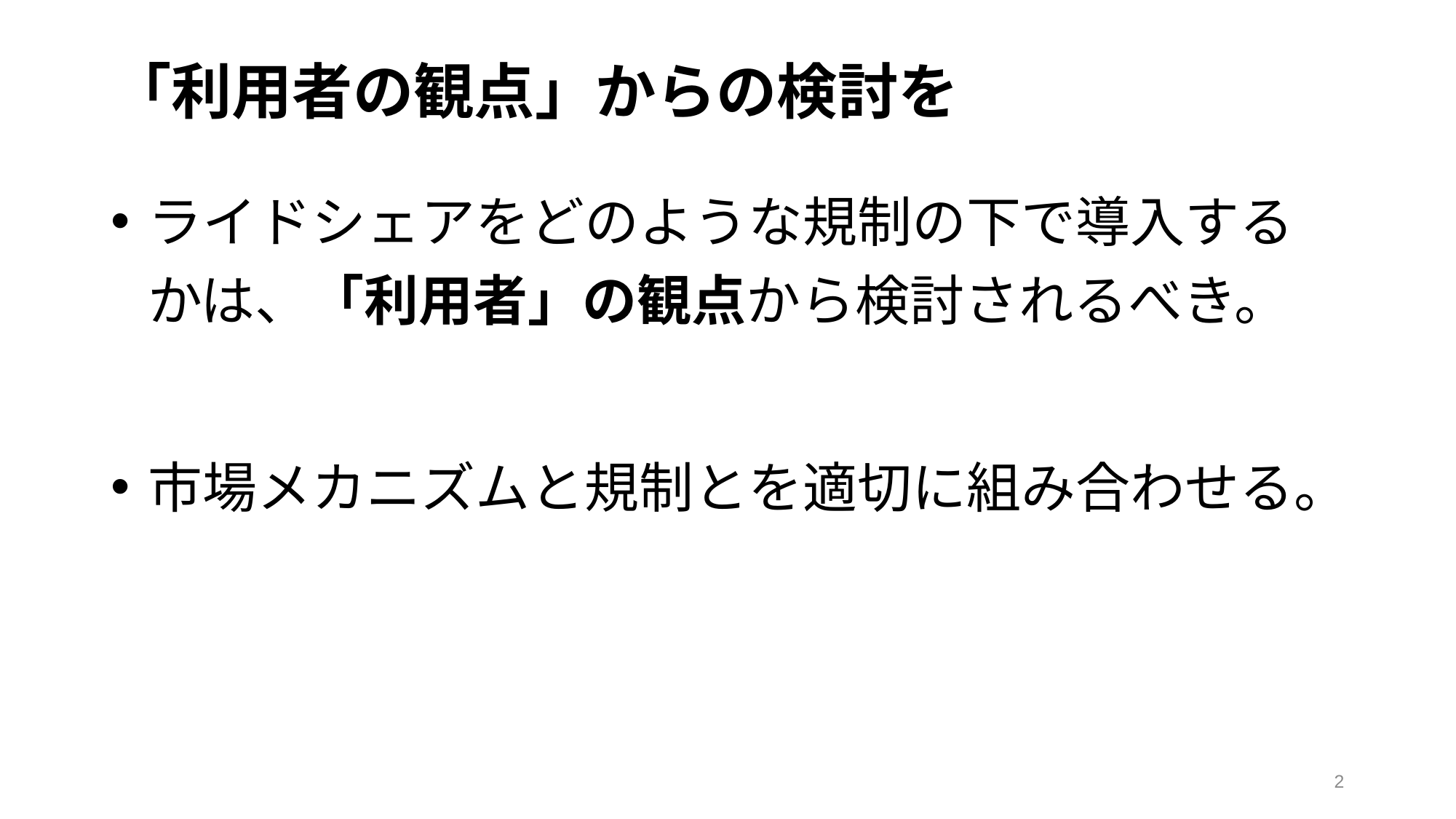

# 「利用者の観点」からの検討を
ライドシェアをどのような規制の下で導入するかは、「利用者」の観点から検討されるべき。

市場メカニズムと規制とを適切に組み合わせる。
2